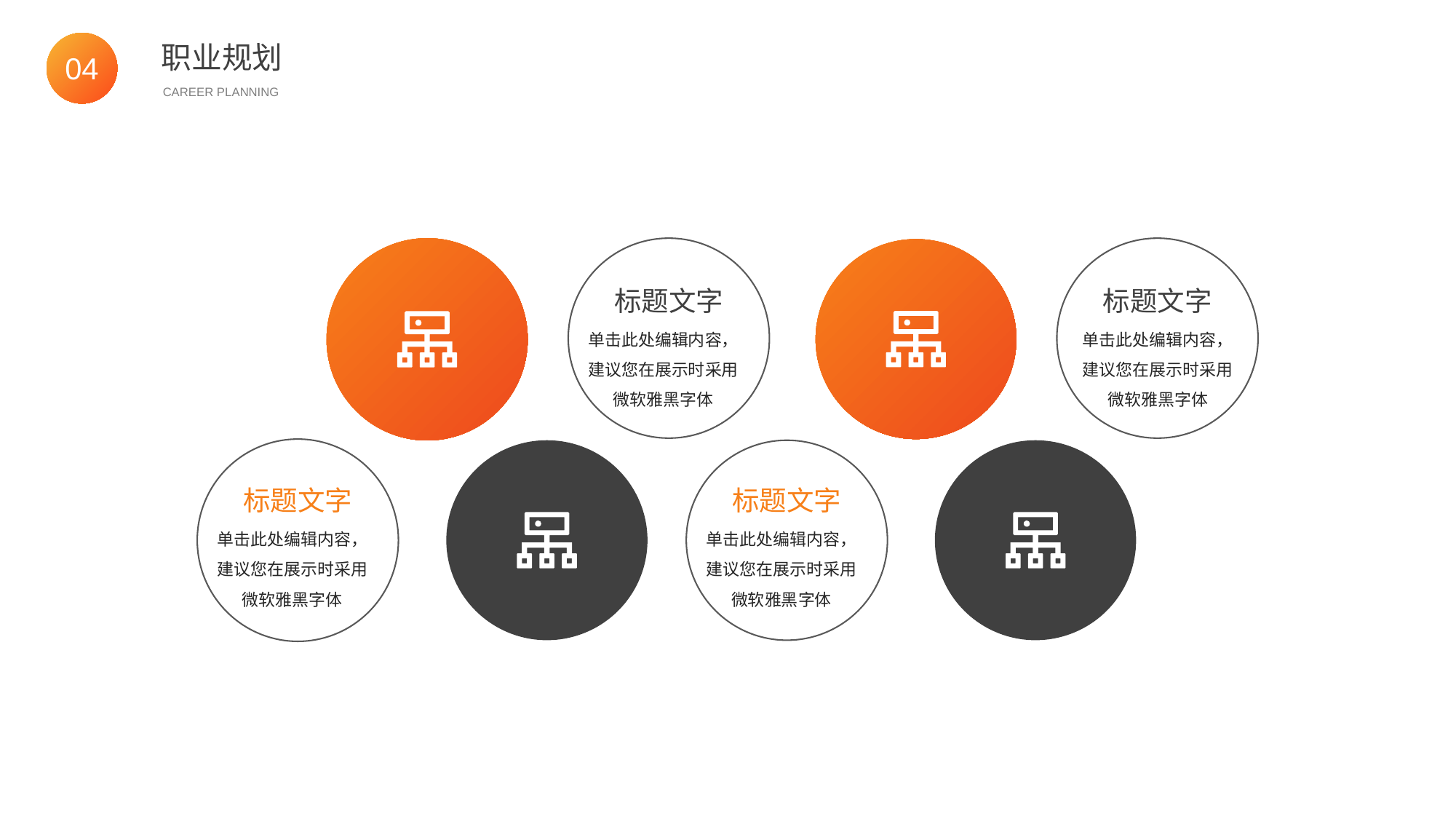

BY YUSHEN

职业规划
CAREER PLANNING
04

标题文字
单击此处编辑内容，建议您在展示时采用微软雅黑字体

标题文字
单击此处编辑内容，建议您在展示时采用微软雅黑字体

标题文字
单击此处编辑内容，建议您在展示时采用微软雅黑字体

标题文字
单击此处编辑内容，建议您在展示时采用微软雅黑字体